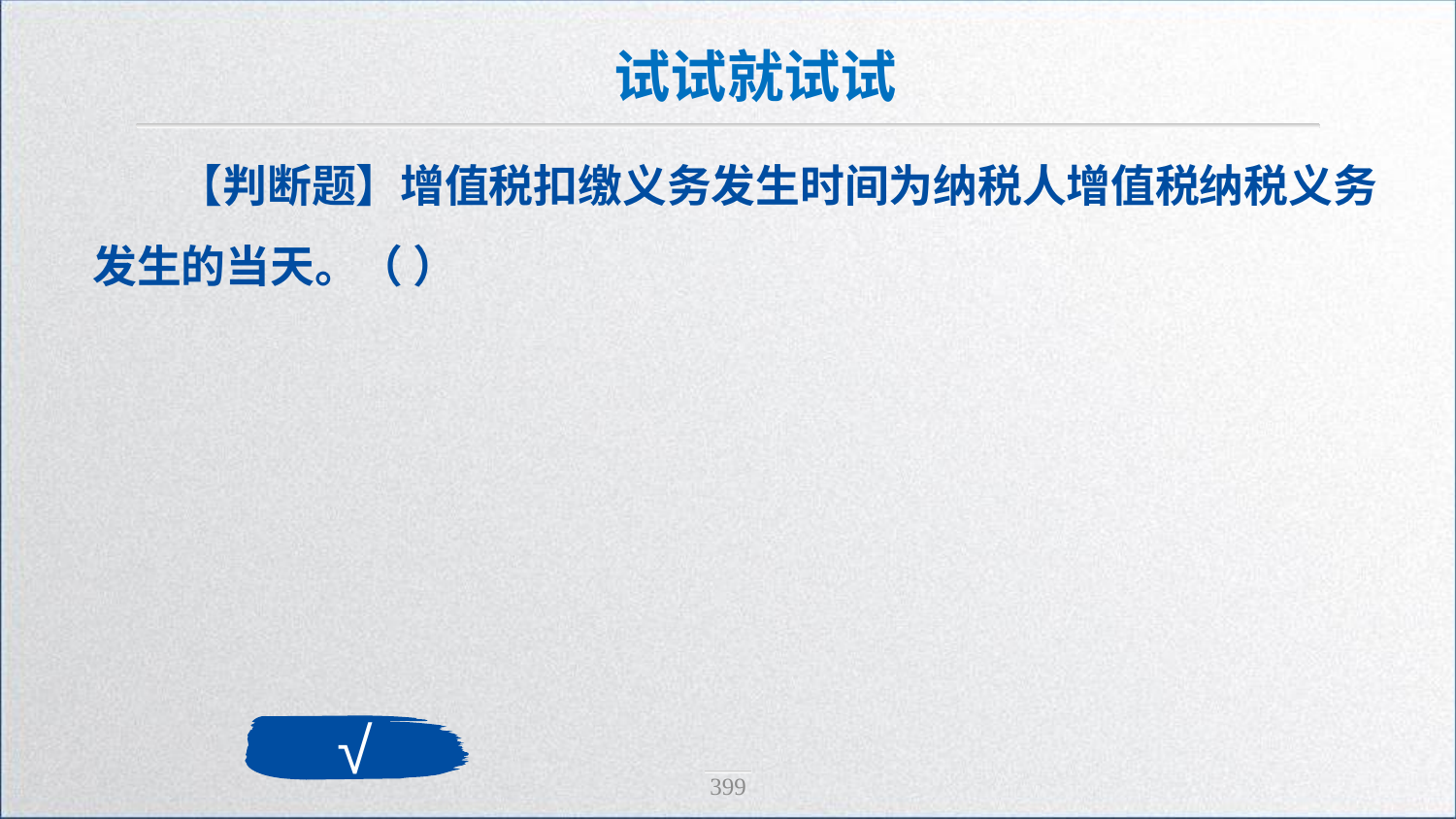

试试就试试
【判断题】增值税扣缴义务发生时间为纳税人增值税纳税义务发生的当天。（ ）

√

399